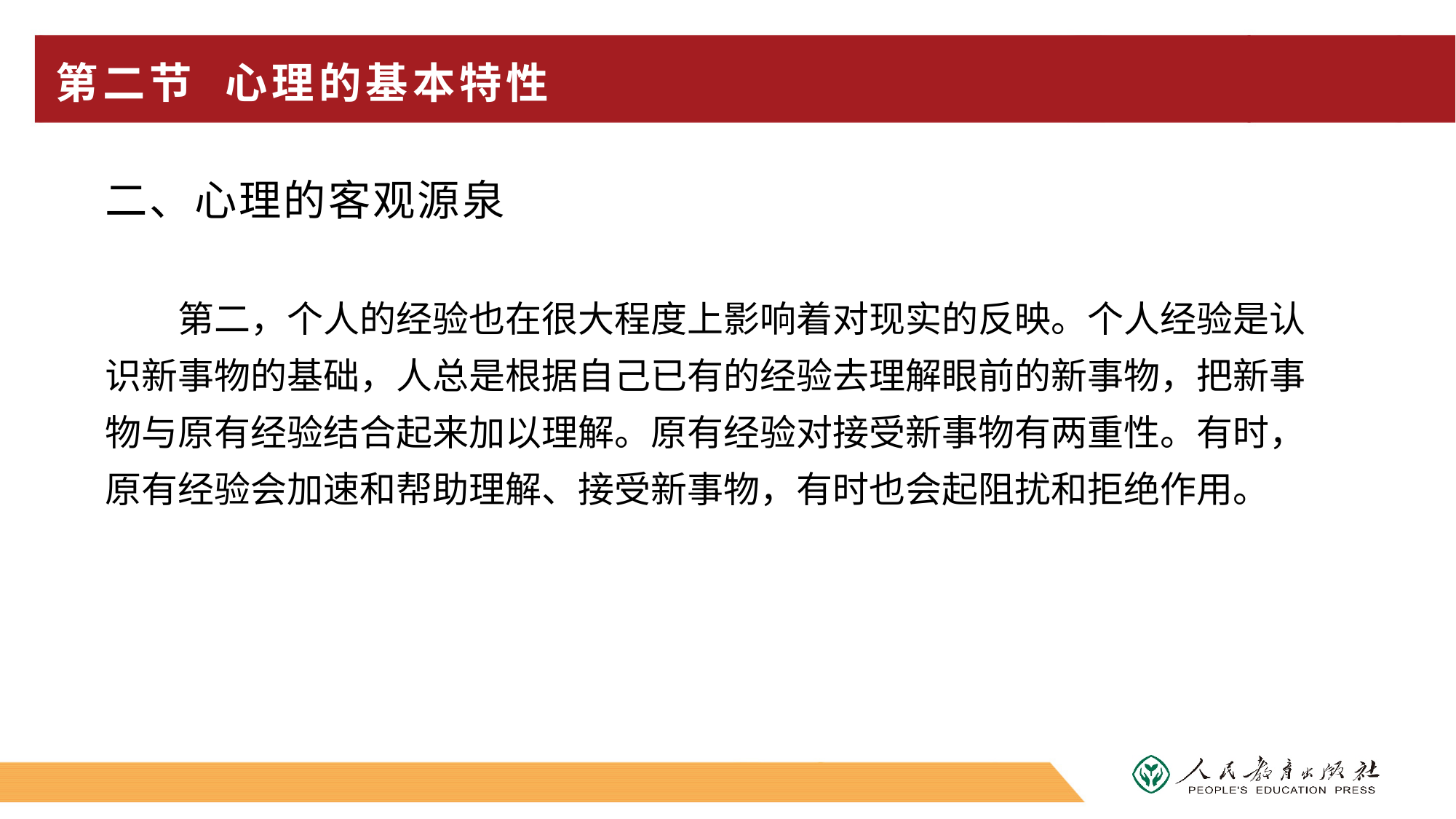

# 第二节  心理的基本特性
二、心理的客观源泉
第二，个人的经验也在很大程度上影响着对现实的反映。个人经验是认识新事物的基础，人总是根据自己已有的经验去理解眼前的新事物，把新事物与原有经验结合起来加以理解。原有经验对接受新事物有两重性。有时，原有经验会加速和帮助理解、接受新事物，有时也会起阻扰和拒绝作用。